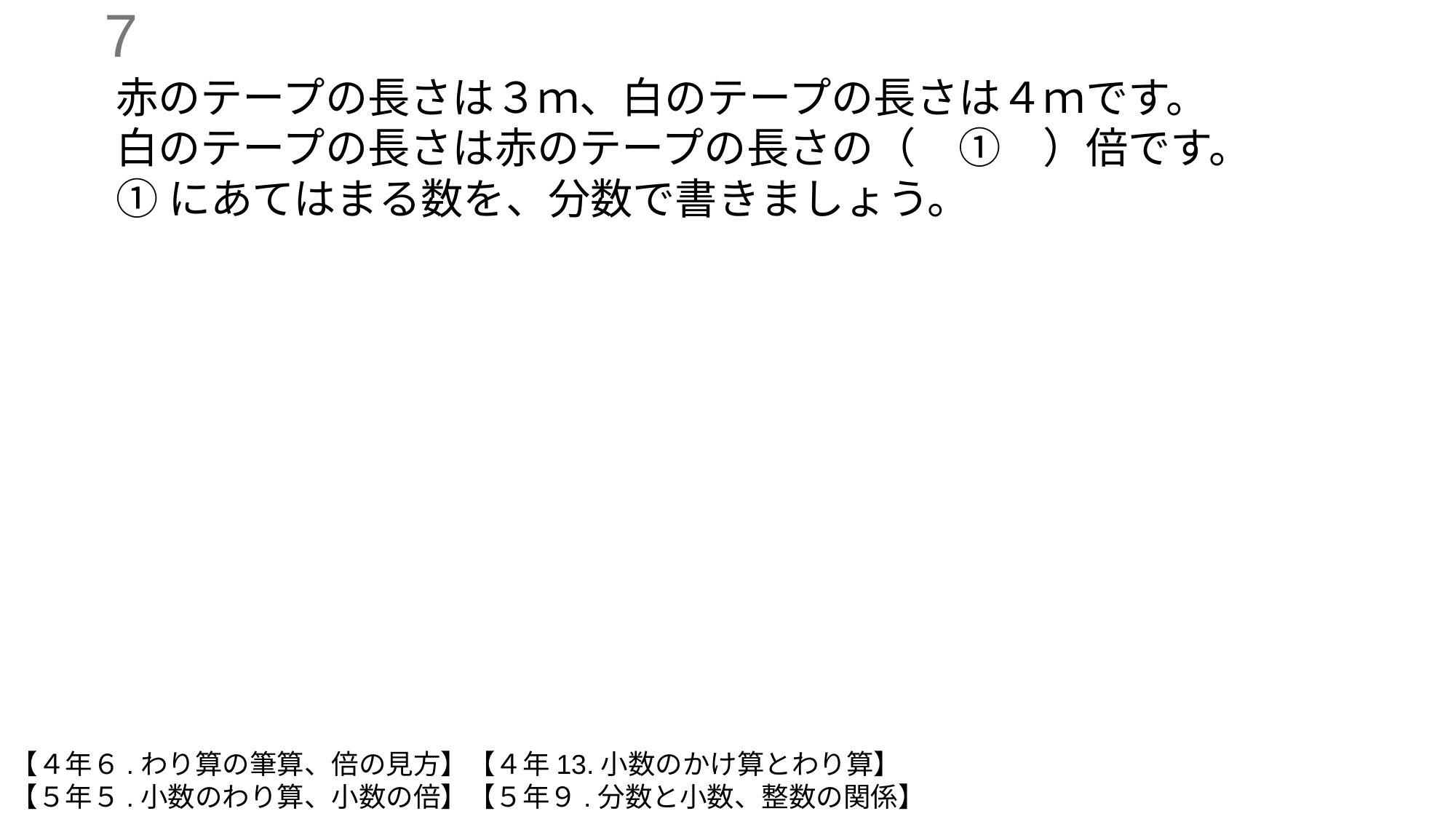

7
赤のテープの長さは３ｍ、白のテープの長さは４ｍです。
白のテープの長さは赤のテープの長さの（　①　）倍です。
①にあてはまる数を、分数で書きましょう。
【４年６.わり算の筆算、倍の見方】【４年13.小数のかけ算とわり算】
【５年５.小数のわり算、小数の倍】【５年９.分数と小数、整数の関係】